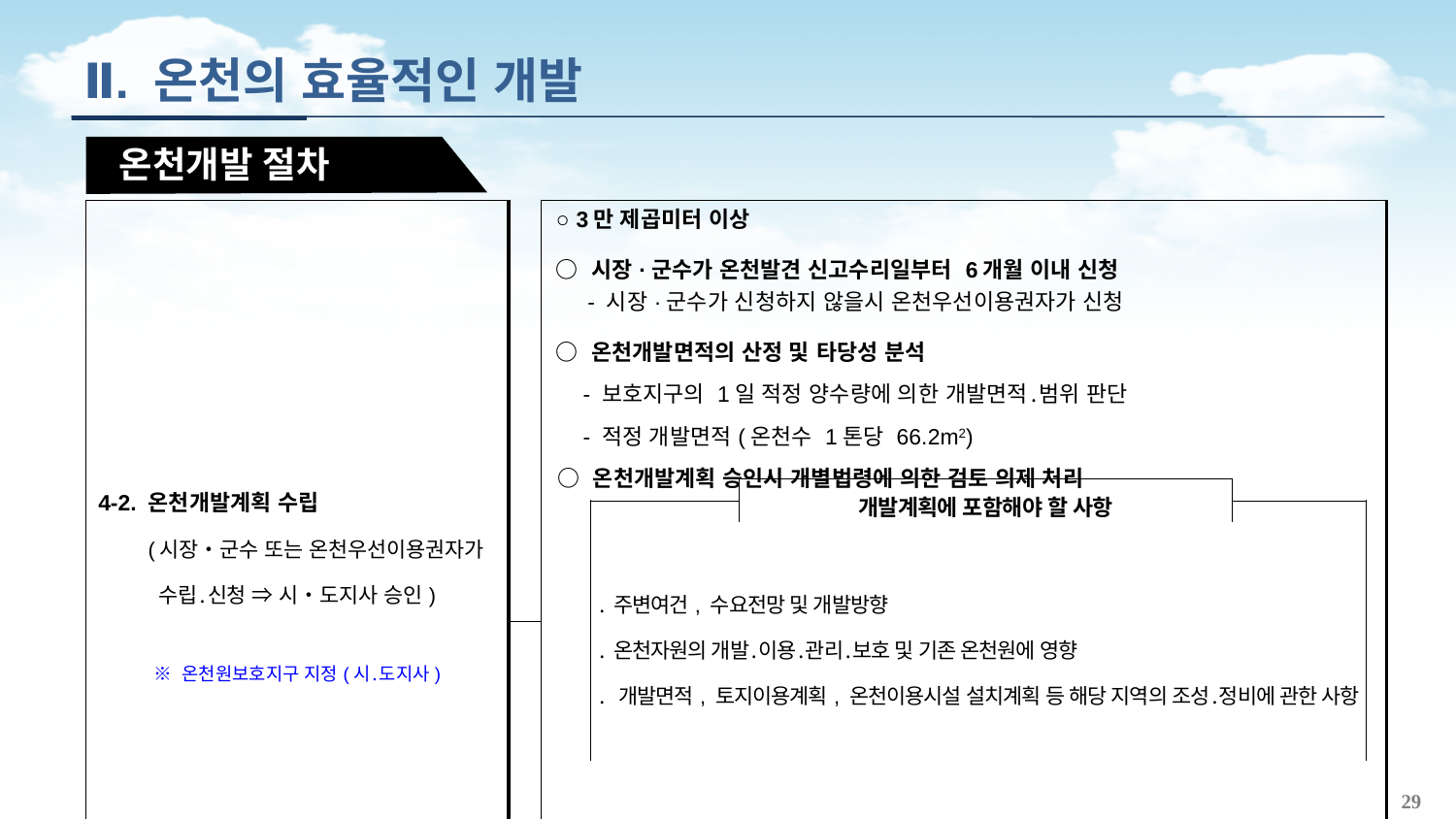

Ⅱ. 온천의 효율적인 개발
 온천개발 절차

| 4-2. 온천개발계획 수립 (시장‧군수 또는 온천우선이용권자가 수립․신청 ⇒ 시‧도지사 승인) ※ 온천원보호지구 지정(시․도지사) |  |  | ○ 3만 제곱미터 이상 ○ 시장·군수가 온천발견 신고수리일부터 6개월 이내 신청 - 시장·군수가 신청하지 않을시 온천우선이용권자가 신청 ○ 온천개발면적의 산정 및 타당성 분석 - 보호지구의 1일 적정 양수량에 의한 개발면적․범위 판단 - 적정 개발면적(온천수 1톤당 66.2m2) ○ 온천개발계획 승인시 개별법령에 의한 검토 의제 처리 |  |  |  |  |
| --- | --- | --- | --- | --- | --- | --- | --- |
|  |  |  |  |  | 개발계획에 포함해야 할 사항 |  |  |
|  |  |  |  |  |  |  |  |
|  |  |  |  | ․주변여건, 수요전망 및 개발방향 ․온천자원의 개발․이용․관리․보호 및 기존 온천원에 영향 ․ 개발면적, 토지이용계획, 온천이용시설 설치계획 등 해당 지역의 조성․정비에 관한 사항 |  |  |  |
|  |  |  |  |  |  |  |  |
|  |  |  | ○ 온천개발계획 시설 설치(건축법 등에 의한 건축허가) ○ 온천법에 의한 허가 - 온천이용허가(적정양수량 범위 내) |  |  |  |  |
29